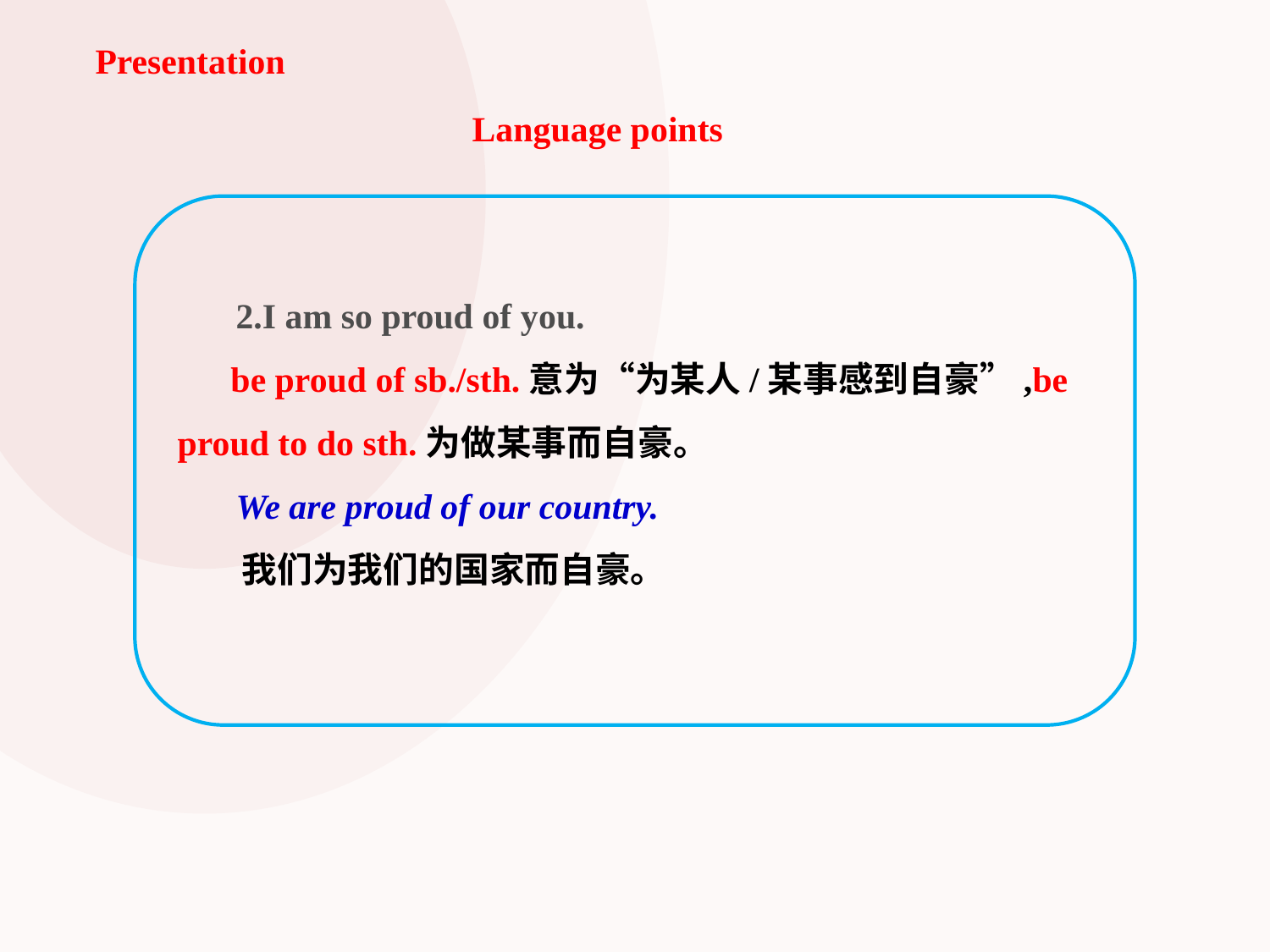

Presentation
Language points

   2.I am so proud of you.
      be proud of sb./sth.意为“为某人/某事感到自豪”,be proud to do sth.为做某事而自豪。
   We are proud of our country.
   我们为我们的国家而自豪。